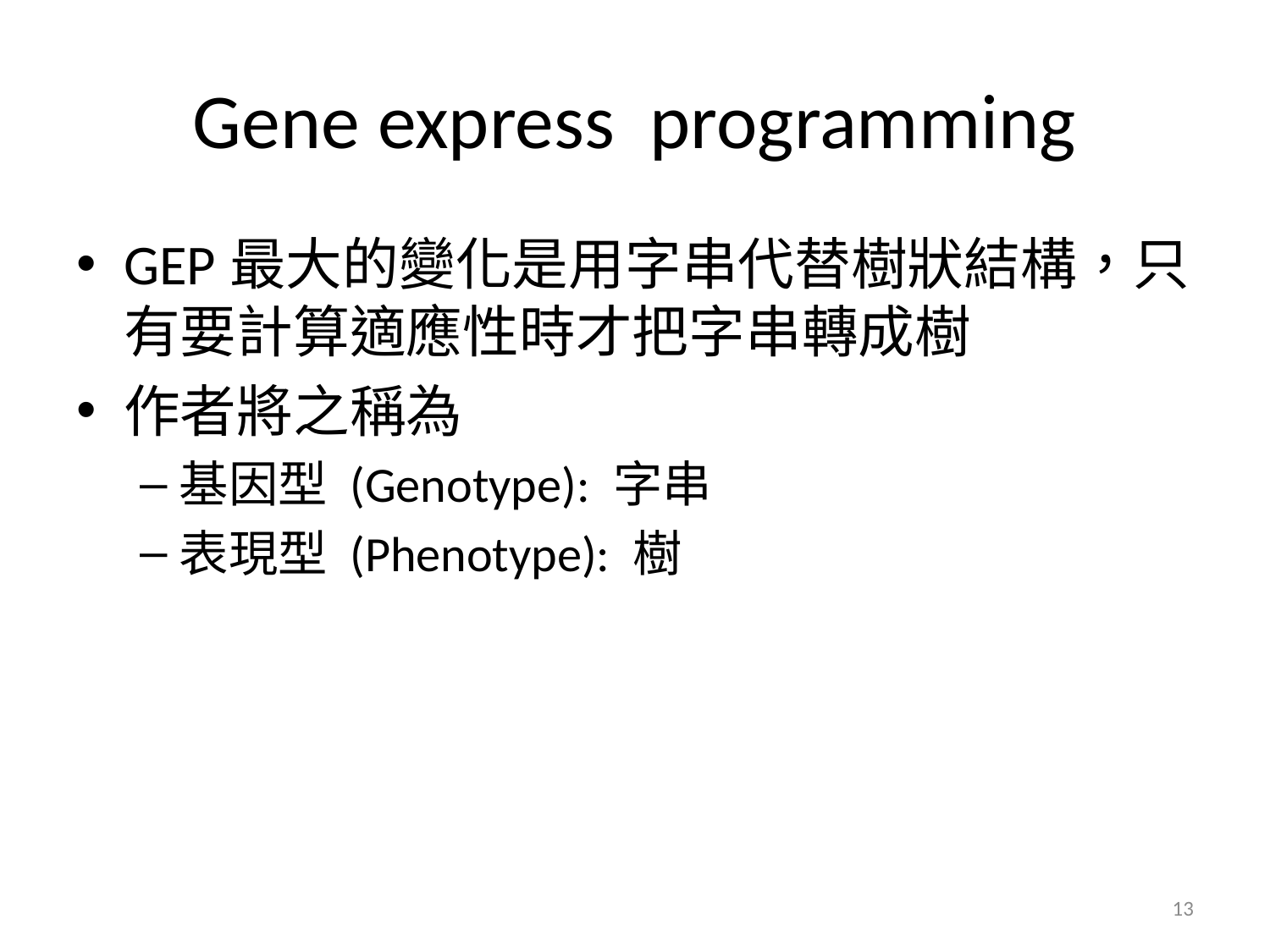

# Gene express  programming
GEP最大的變化是用字串代替樹狀結構，只有要計算適應性時才把字串轉成樹
作者將之稱為
基因型 (Genotype): 字串
表現型 (Phenotype): 樹
13